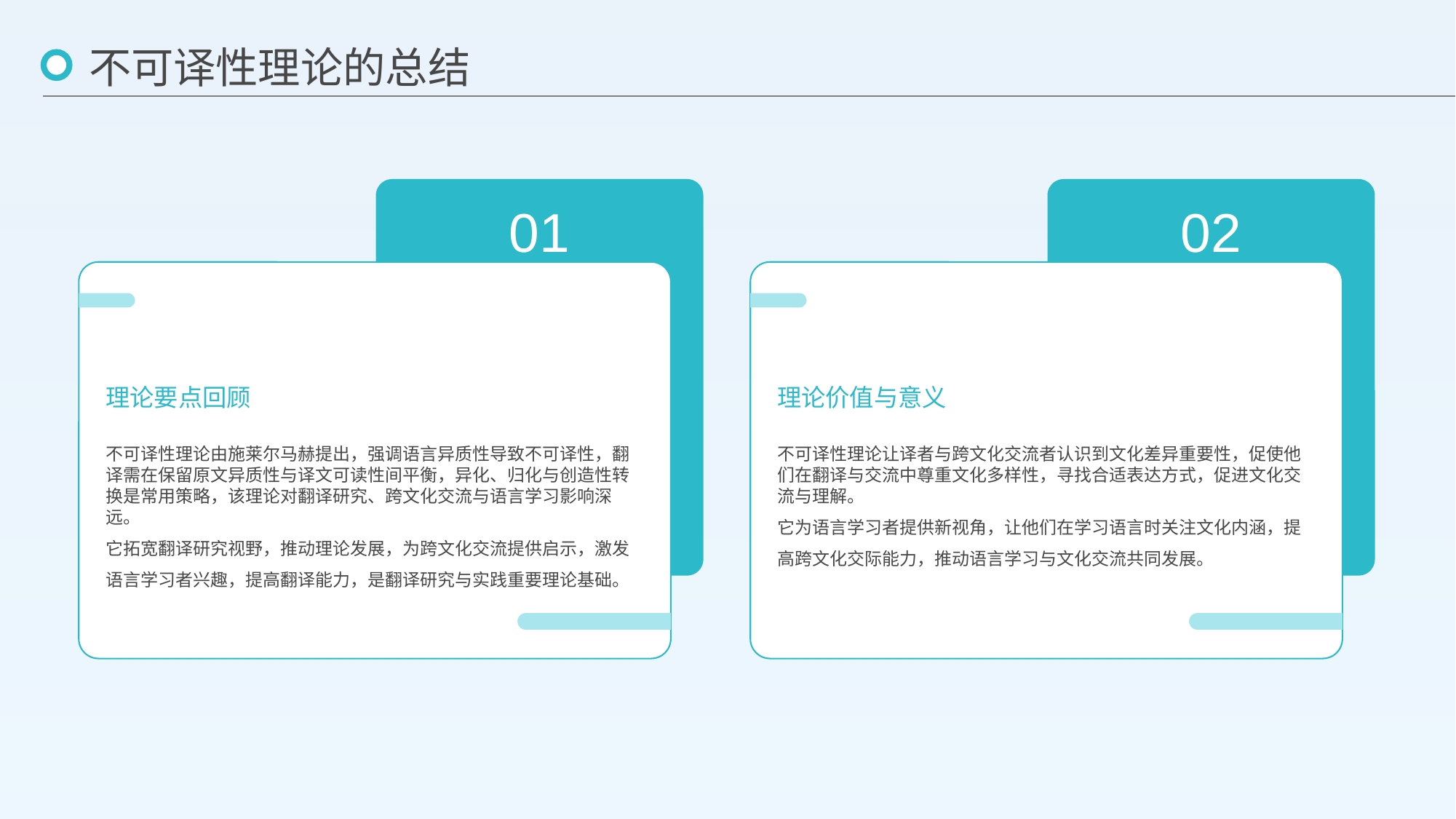

不可译性理论的总结

01
02

理论要点回顾
理论价值与意义
不可译性理论由施莱尔马赫提出，强调语言异质性导致不可译性，翻译需在保留原文异质性与译文可读性间平衡，异化、归化与创造性转换是常用策略，该理论对翻译研究、跨文化交流与语言学习影响深远。
它拓宽翻译研究视野，推动理论发展，为跨文化交流提供启示，激发语言学习者兴趣，提高翻译能力，是翻译研究与实践重要理论基础。
不可译性理论让译者与跨文化交流者认识到文化差异重要性，促使他们在翻译与交流中尊重文化多样性，寻找合适表达方式，促进文化交流与理解。
它为语言学习者提供新视角，让他们在学习语言时关注文化内涵，提高跨文化交际能力，推动语言学习与文化交流共同发展。